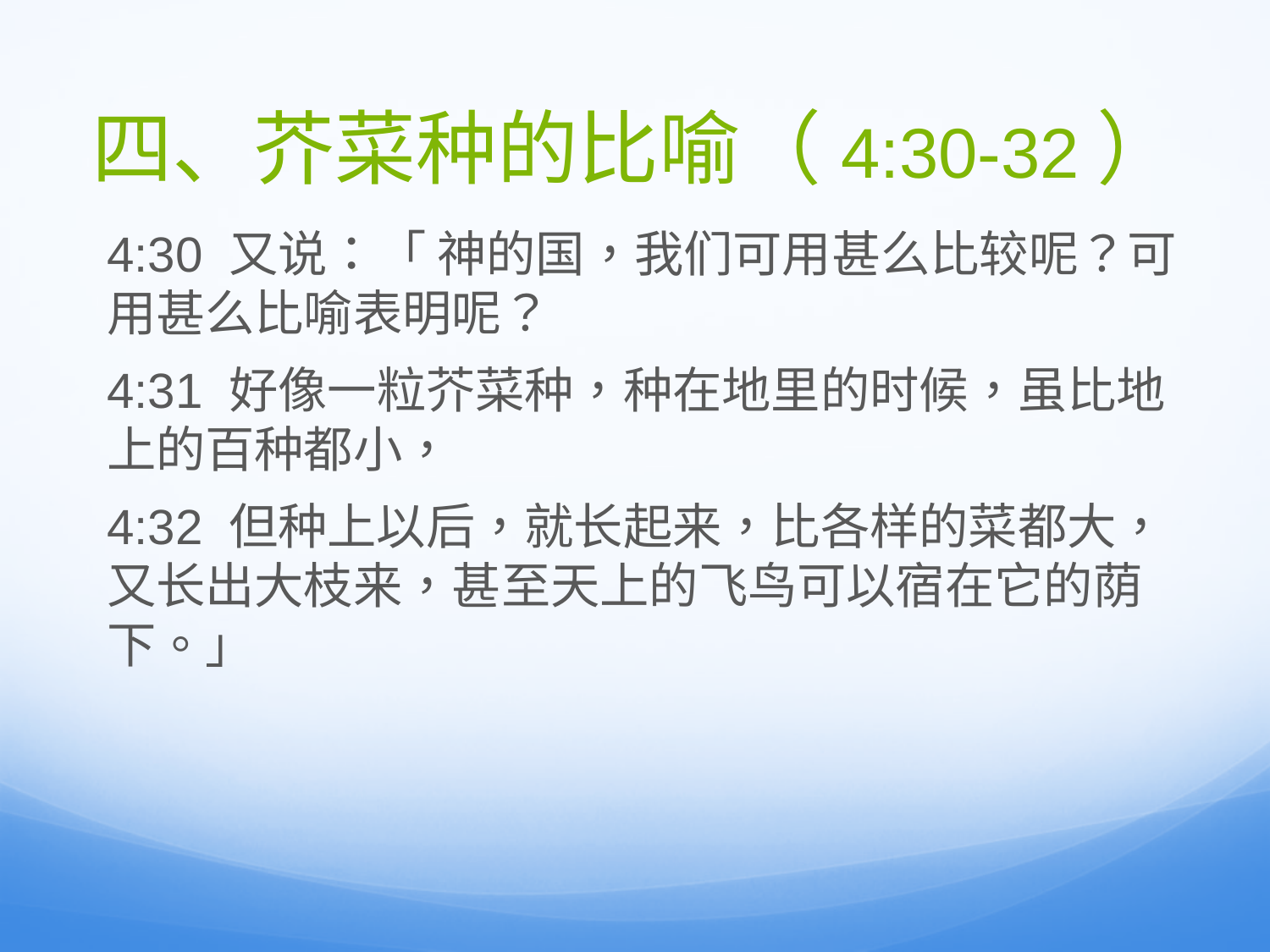

# 四、芥菜种的比喻（4:30-32）
4:30 又说：「 神的国，我们可用甚么比较呢？可用甚么比喻表明呢？
4:31 好像一粒芥菜种，种在地里的时候，虽比地上的百种都小，
4:32 但种上以后，就长起来，比各样的菜都大，又长出大枝来，甚至天上的飞鸟可以宿在它的荫下。」